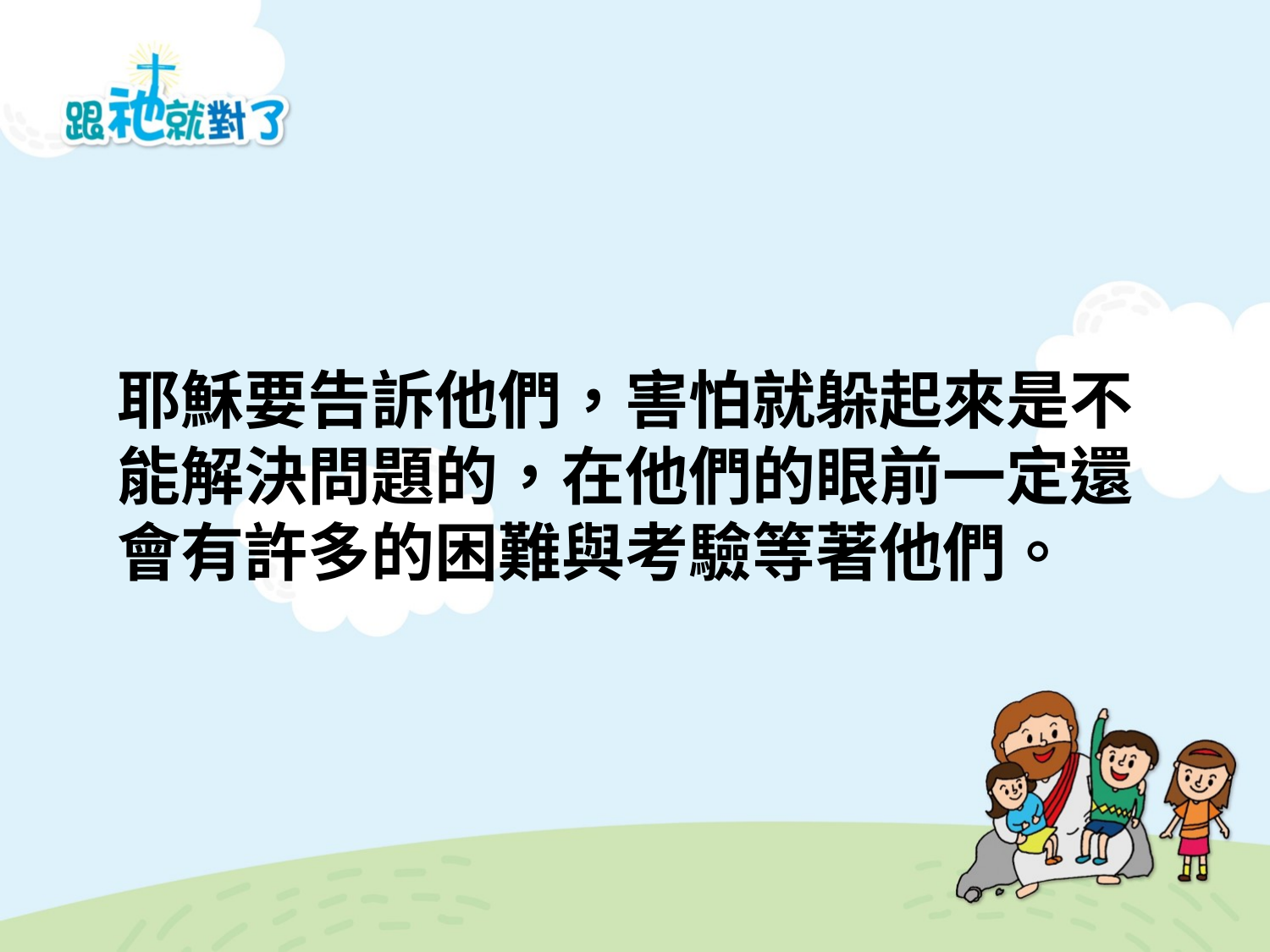

耶穌要告訴他們，害怕就躲起來是不能解決問題的，在他們的眼前一定還會有許多的困難與考驗等著他們。